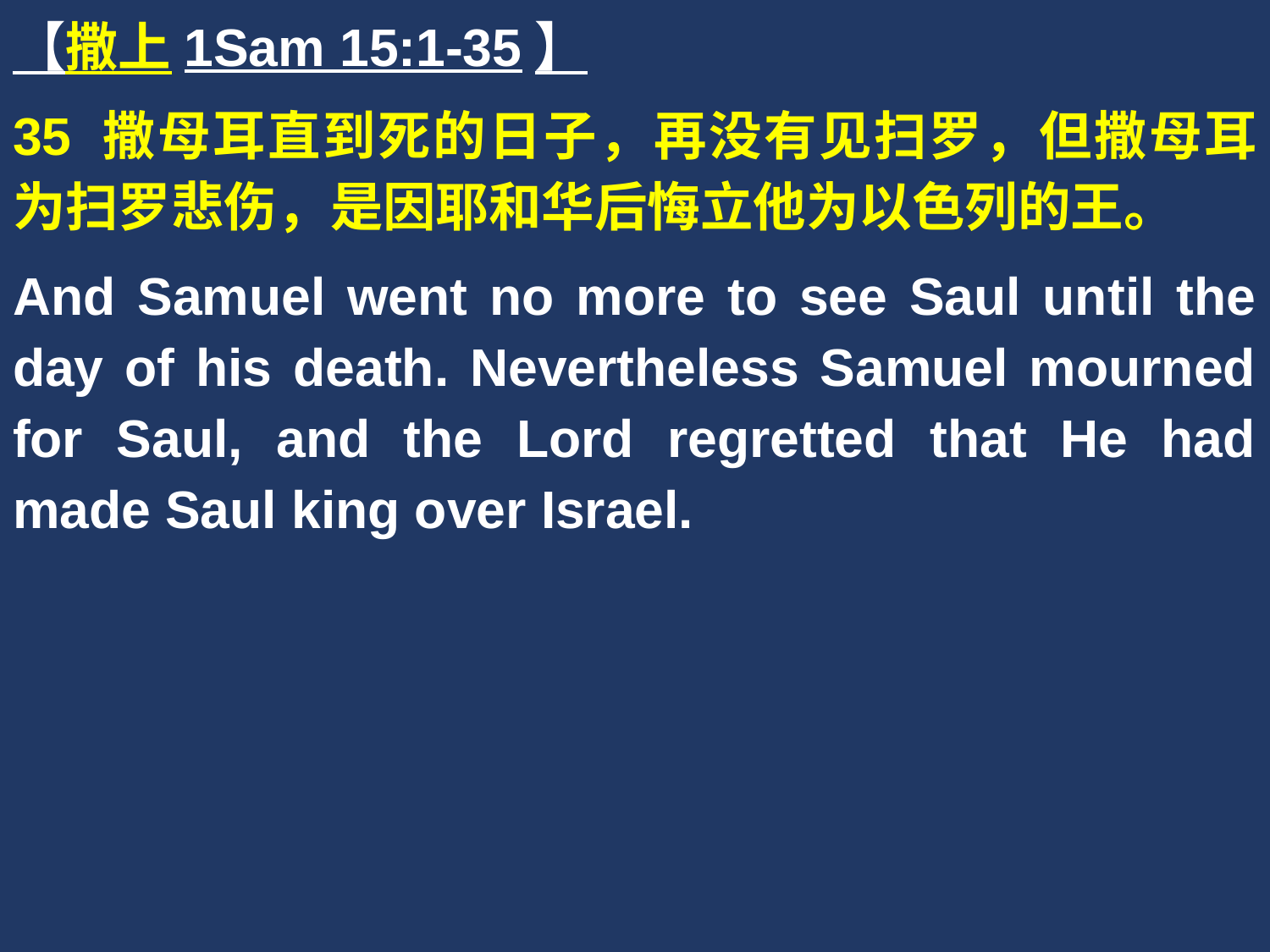

【撒上1Sam 15:1-35】
35 撒母耳直到死的日子，再没有见扫罗，但撒母耳为扫罗悲伤，是因耶和华后悔立他为以色列的王。
And Samuel went no more to see Saul until the day of his death. Nevertheless Samuel mourned for Saul, and the Lord regretted that He had made Saul king over Israel.